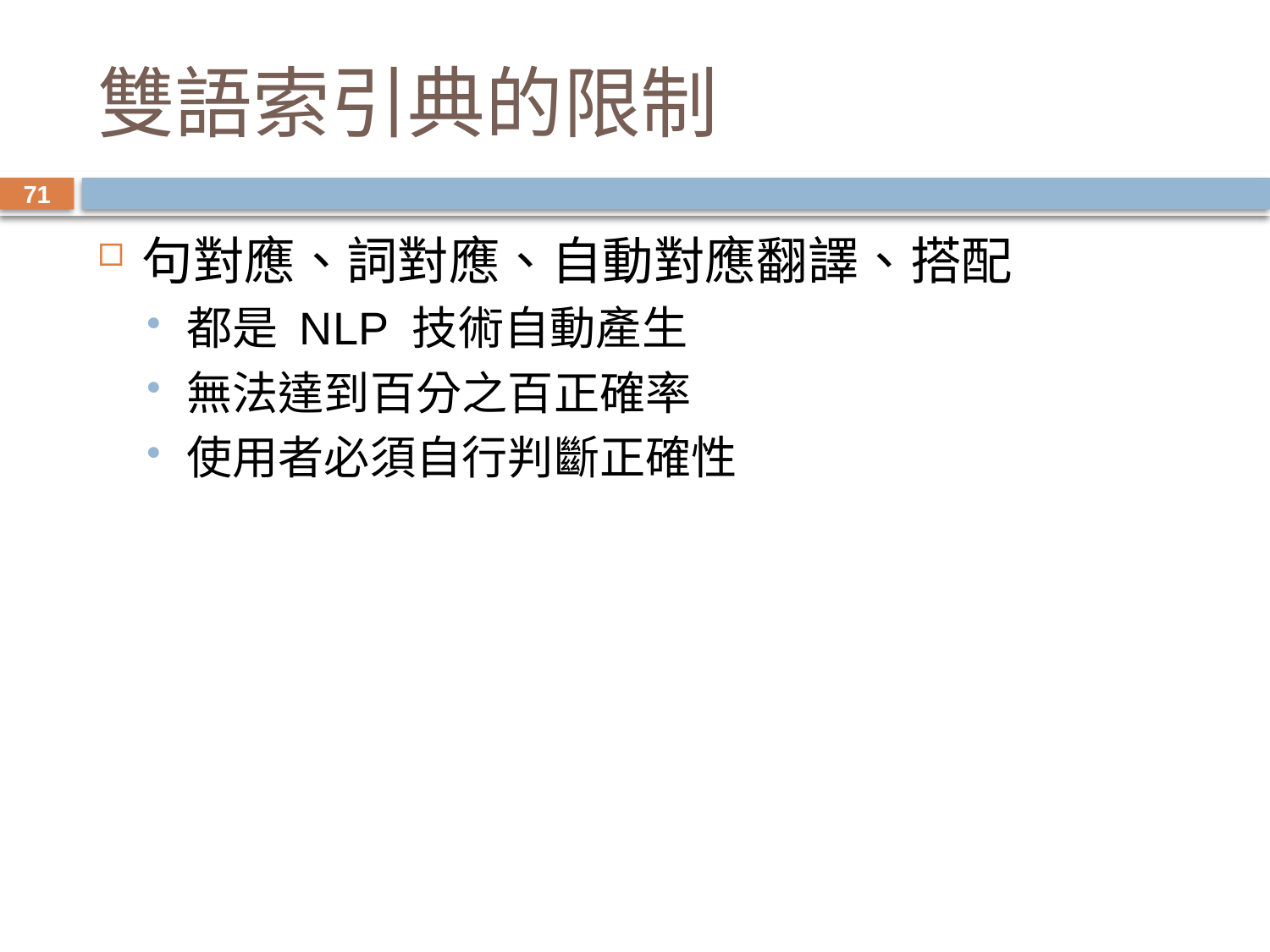

# 雙語索引典的限制
71
句對應、詞對應、自動對應翻譯、搭配
都是 NLP 技術自動產生
無法達到百分之百正確率
使用者必須自行判斷正確性